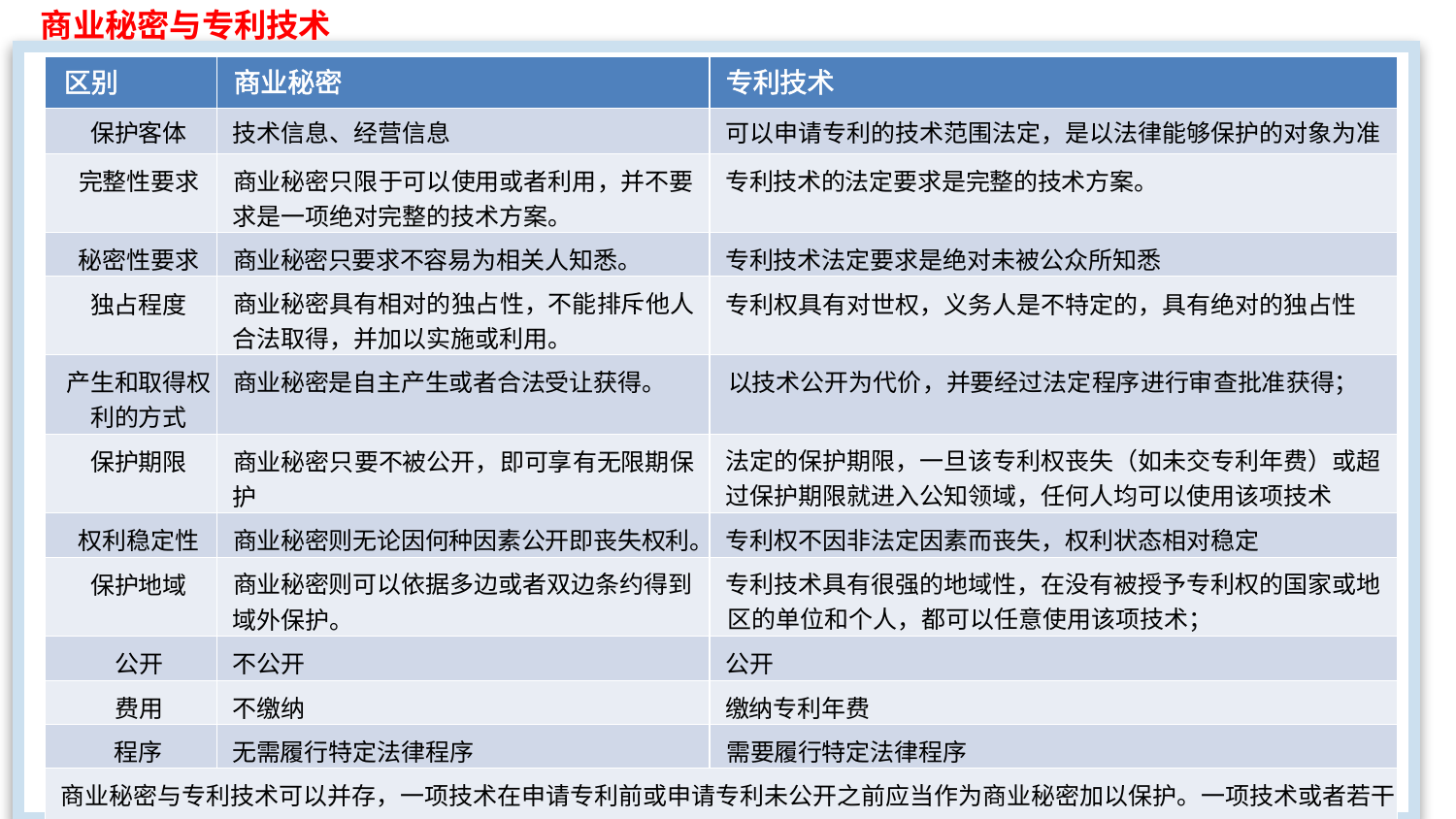

商业秘密与专利技术

| 区别 | 商业秘密 | 专利技术 |
| --- | --- | --- |
| 保护客体 | 技术信息、经营信息 | 可以申请专利的技术范围法定，是以法律能够保护的对象为准 |
| 完整性要求 | 商业秘密只限于可以使用或者利用，并不要 求是一项绝对完整的技术方案。 | 专利技术的法定要求是完整的技术方案。 |
| 秘密性要求 | 商业秘密只要求不容易为相关人知悉。 | 专利技术法定要求是绝对未被公众所知悉 |
| 独占程度 | 商业秘密具有相对的独占性，不能排斥他人 合法取得，并加以实施或利用。 | 专利权具有对世权，义务人是不特定的，具有绝对的独占性 |
| 产生和取得权 利的方式 | 商业秘密是自主产生或者合法受让获得。 | 以技术公开为代价，并要经过法定程序进行审查批准获得； |
| 保护期限 | 商业秘密只要不被公开，即可享有无限期保 护 | 法定的保护期限，一旦该专利权丧失（如未交专利年费）或超 过保护期限就进入公知领域，任何人均可以使用该项技术 |
| 权利稳定性 | 商业秘密则无论因何种因素公开即丧失权利。 | 专利权不因非法定因素而丧失，权利状态相对稳定 |
| 保护地域 | 商业秘密则可以依据多边或者双边条约得到 域外保护。 | 专利技术具有很强的地域性，在没有被授予专利权的国家或地 区的单位和个人，都可以任意使用该项技术； |
| 公开 | 不公开 | 公开 |
| 费用 | 不缴纳 | 缴纳专利年费 |
| 程序 | 无需履行特定法律程序 | 需要履行特定法律程序 |
| 商业秘密与专利技术可以并存，一项技术在申请专利前或申请专利未公开之前应当作为商业秘密加以保护。一项技术或者若干项相关联的技术可以将部分内容申请专利，部分内容作为商业秘密加以保护。实践中对技术信息同时采用商业秘密和专利两种方式保护是最有效的。 |  |  |